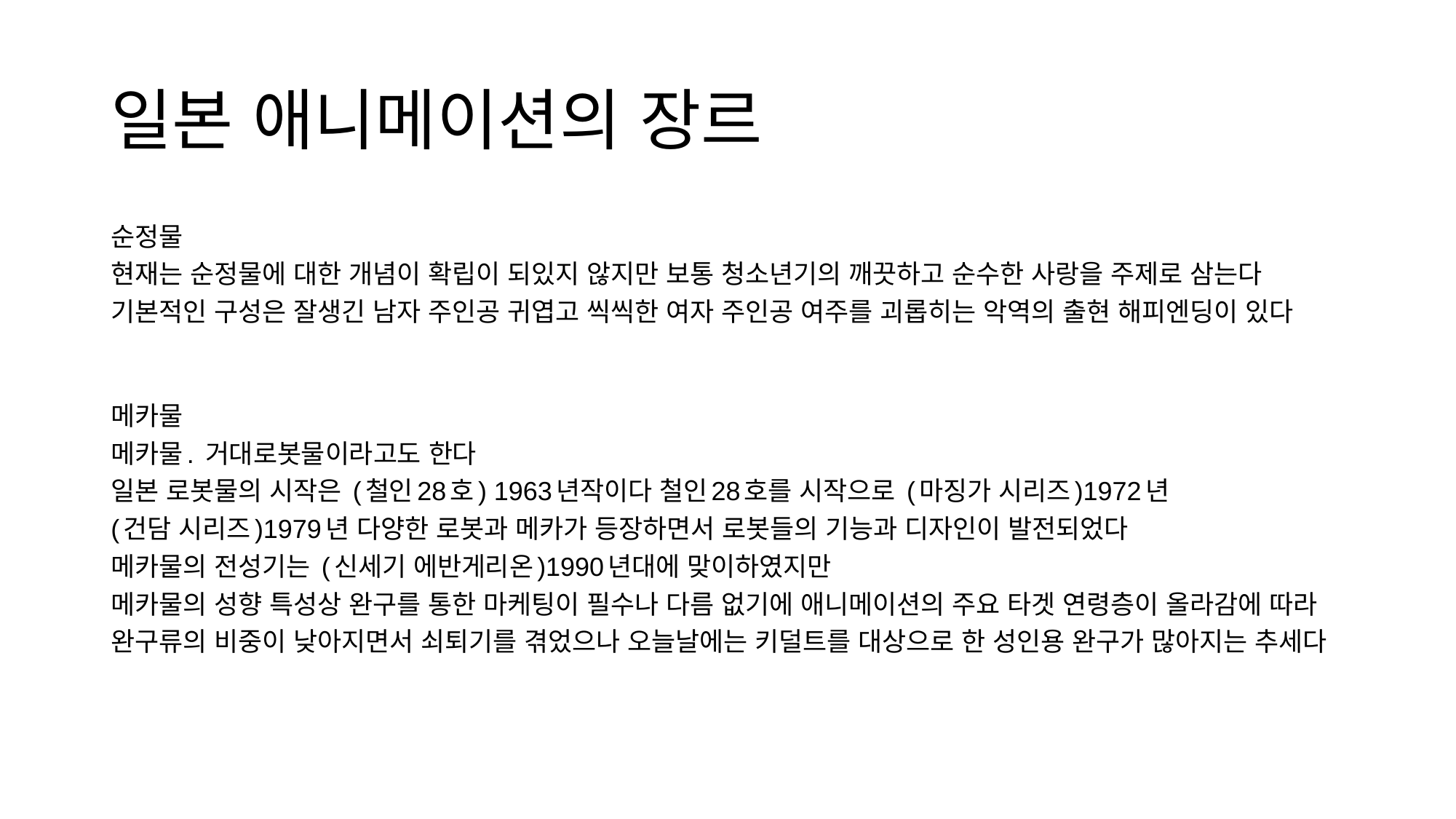

# 일본 애니메이션의 장르
순정물
현재는 순정물에 대한 개념이 확립이 되있지 않지만 보통 청소년기의 깨끗하고 순수한 사랑을 주제로 삼는다
기본적인 구성은 잘생긴 남자 주인공 귀엽고 씩씩한 여자 주인공 여주를 괴롭히는 악역의 출현 해피엔딩이 있다

메카물
메카물. 거대로봇물이라고도 한다
일본 로봇물의 시작은 (철인28호) 1963년작이다 철인28호를 시작으로 (마징가 시리즈)1972년
(건담 시리즈)1979년 다양한 로봇과 메카가 등장하면서 로봇들의 기능과 디자인이 발전되었다
메카물의 전성기는 (신세기 에반게리온)1990년대에 맞이하였지만
메카물의 성향 특성상 완구를 통한 마케팅이 필수나 다름 없기에 애니메이션의 주요 타겟 연령층이 올라감에 따라
완구류의 비중이 낮아지면서 쇠퇴기를 겪었으나 오늘날에는 키덜트를 대상으로 한 성인용 완구가 많아지는 추세다